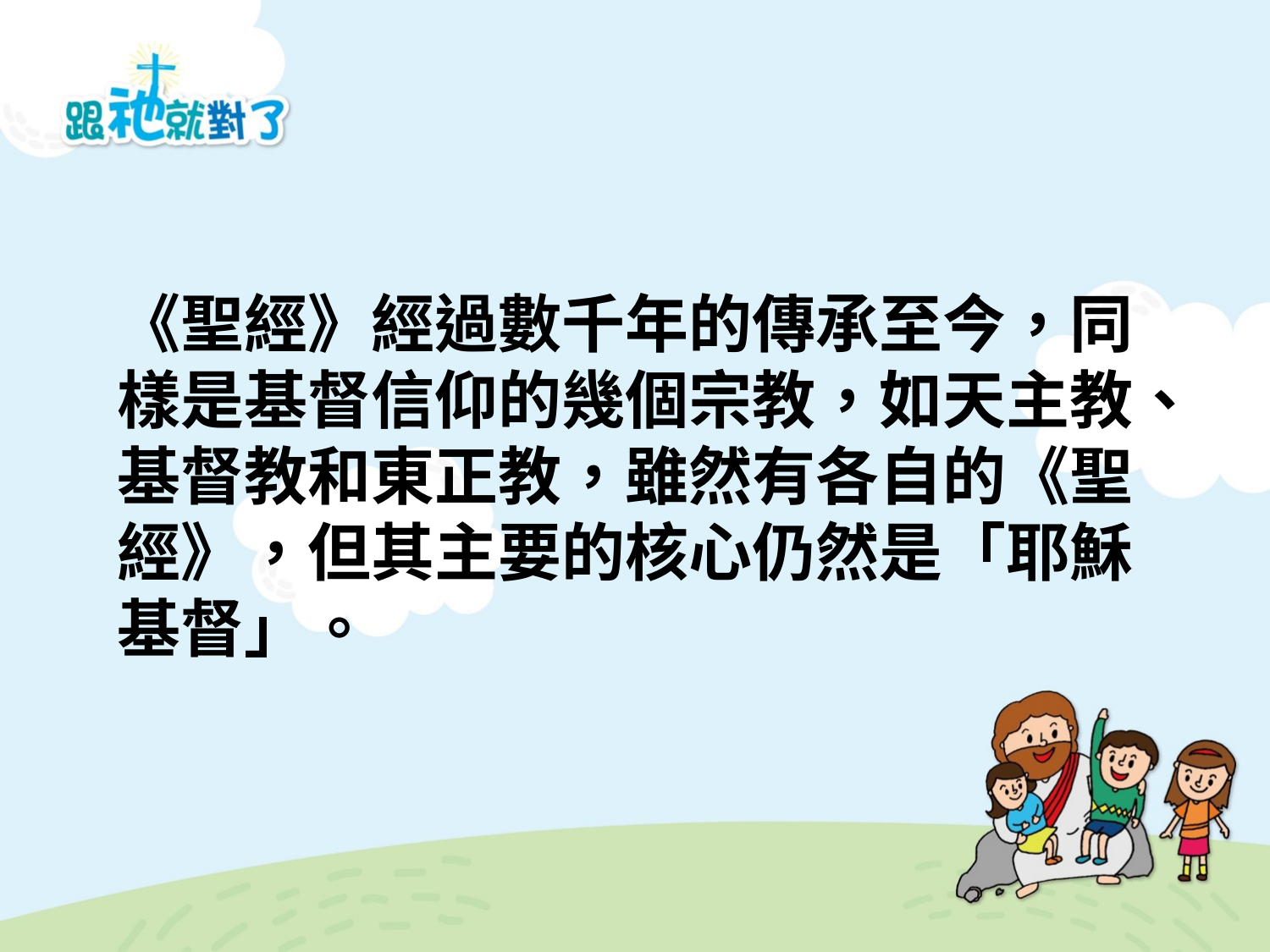

《聖經》經過數千年的傳承至今，同樣是基督信仰的幾個宗教，如天主教、基督教和東正教，雖然有各自的《聖經》，但其主要的核心仍然是「耶穌基督」。